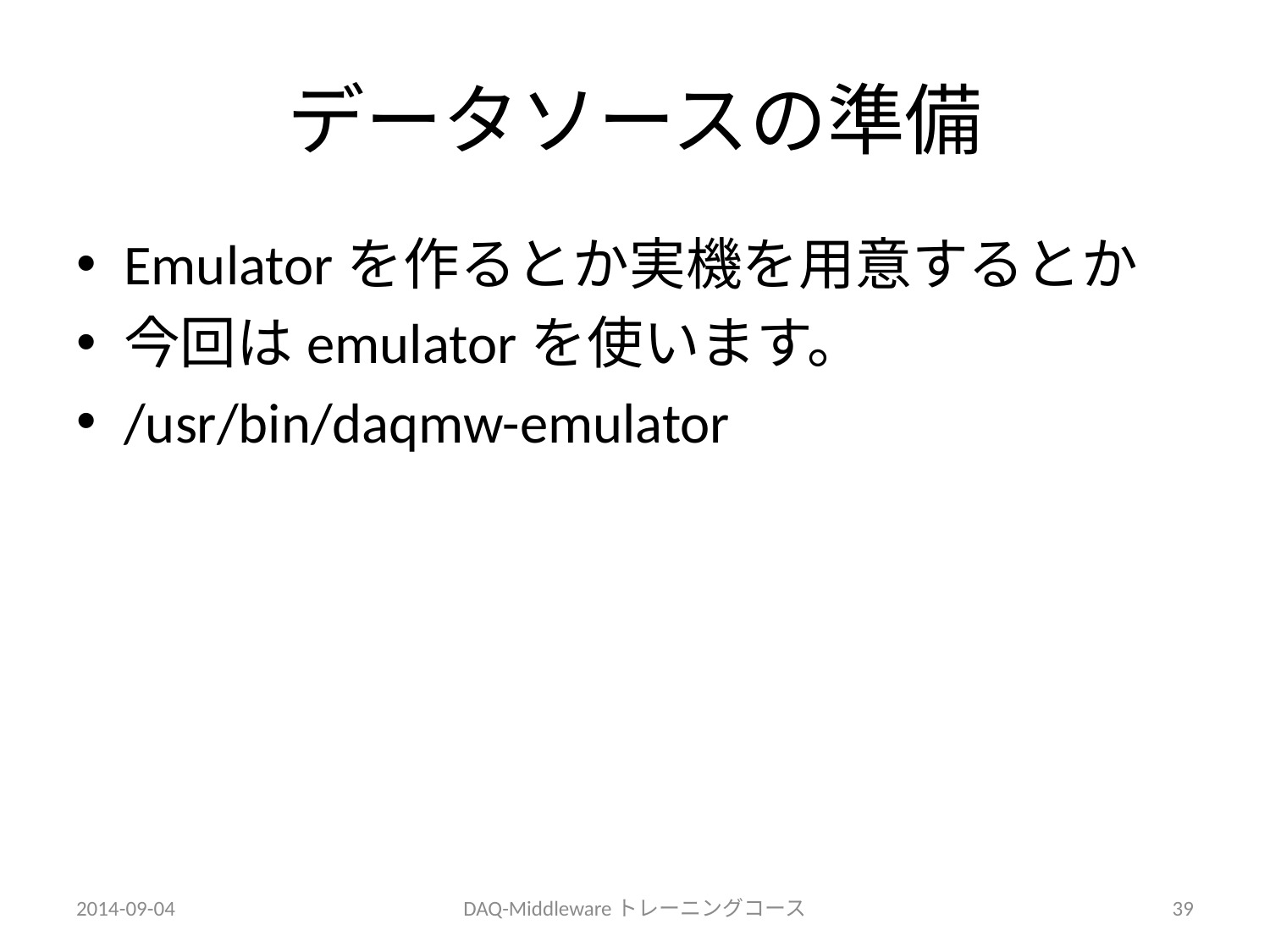

# データソースの準備
Emulatorを作るとか実機を用意するとか
今回はemulatorを使います。
/usr/bin/daqmw-emulator
2014-09-04
DAQ-Middlewareトレーニングコース
39